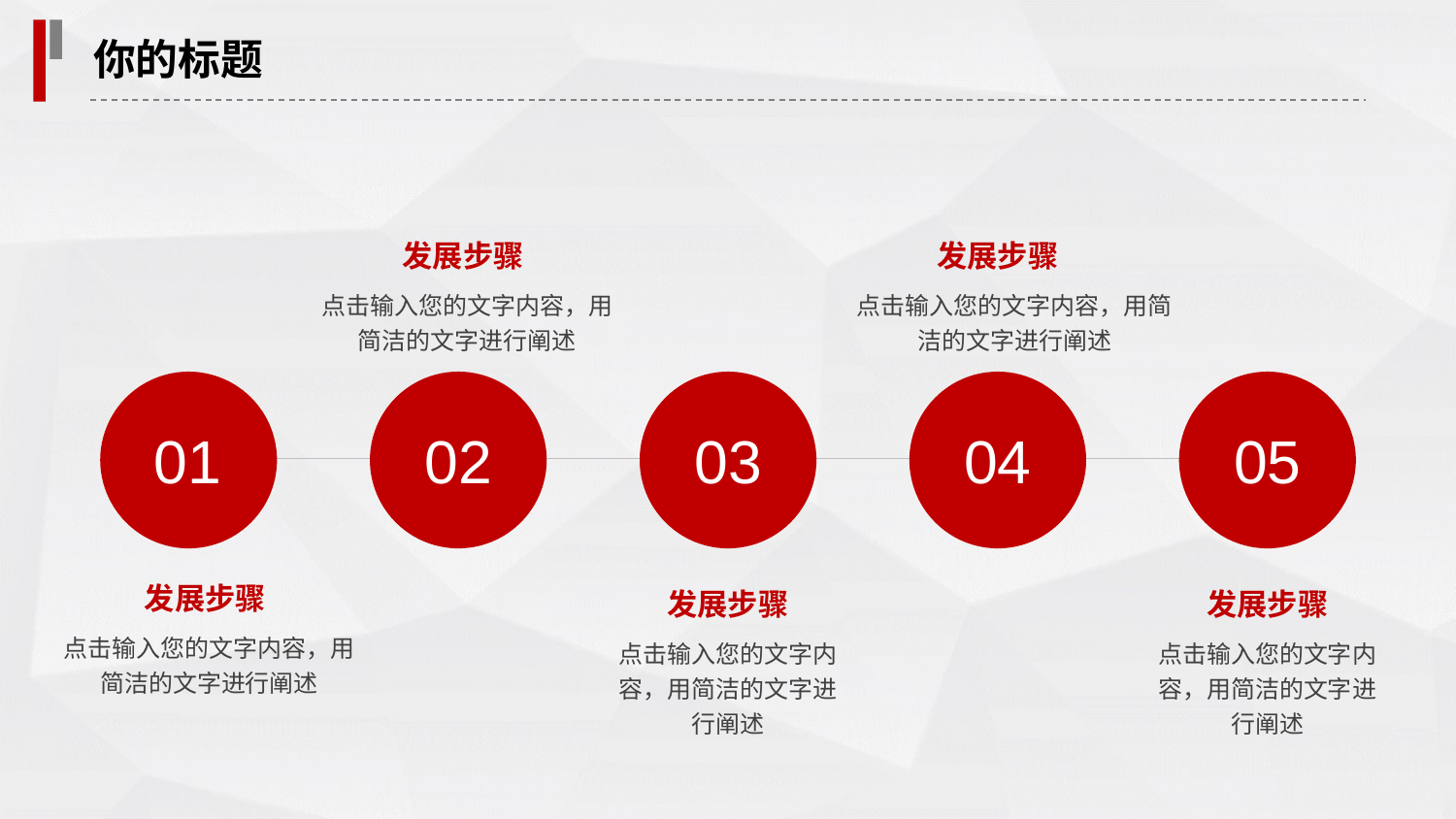

你的标题
发展步骤
点击输入您的文字内容，用简洁的文字进行阐述
发展步骤
点击输入您的文字内容，用简洁的文字进行阐述

01
02
03
04
05
发展步骤
点击输入您的文字内容，用简洁的文字进行阐述
发展步骤
点击输入您的文字内容，用简洁的文字进行阐述
发展步骤
点击输入您的文字内容，用简洁的文字进行阐述